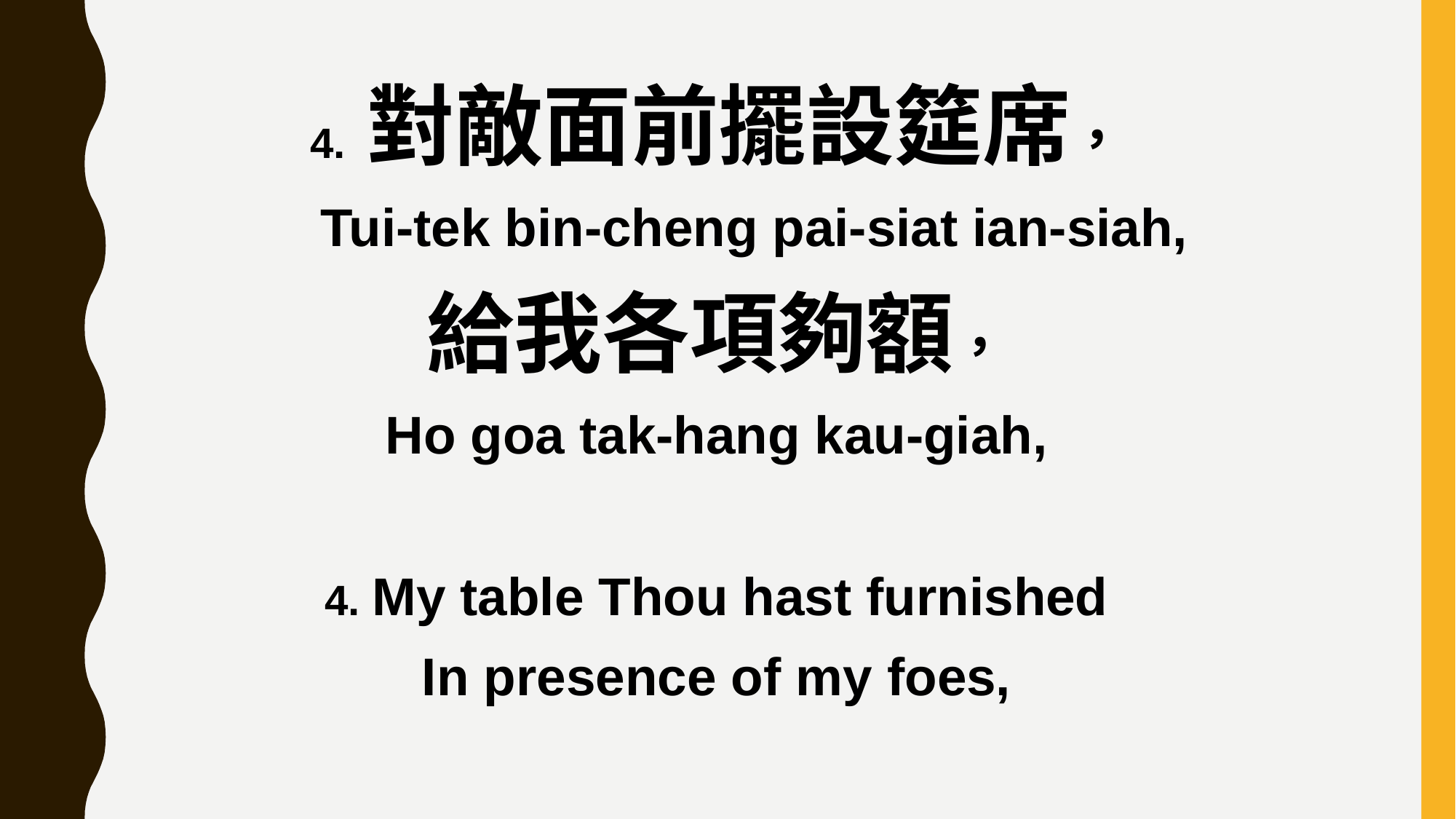

4. 對敵面前擺設筵席，
      Tui-tek bin-cheng pai-siat ian-siah,
給我各項夠額，
Ho goa tak-hang kau-giah,

4. My table Thou hast furnished
In presence of my foes,